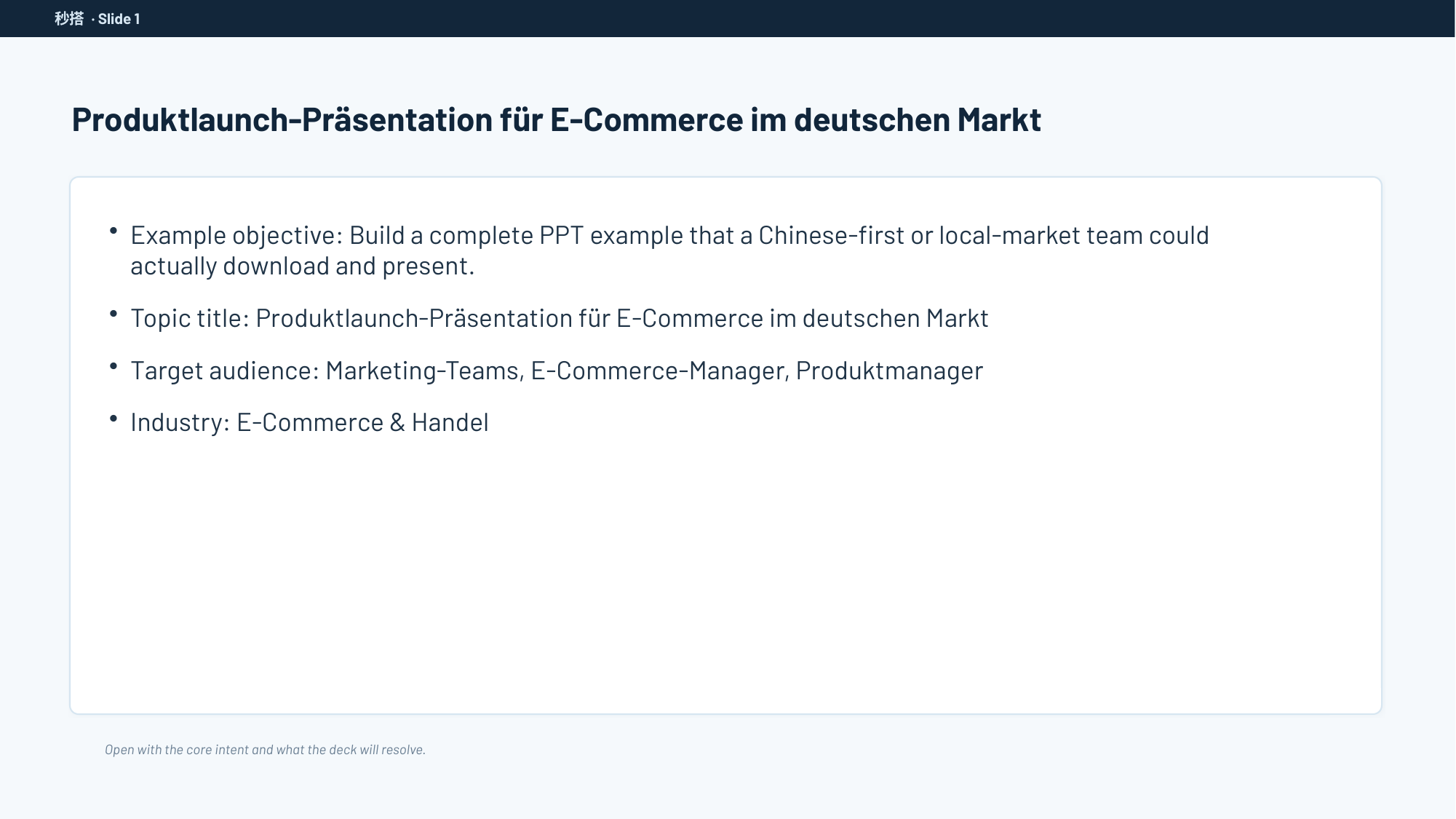

秒搭 · Slide 1
Produktlaunch-Präsentation für E-Commerce im deutschen Markt

Example objective: Build a complete PPT example that a Chinese-first or local-market team could actually download and present.
Topic title: Produktlaunch-Präsentation für E-Commerce im deutschen Markt
Target audience: Marketing-Teams, E-Commerce-Manager, Produktmanager
Industry: E-Commerce & Handel
Open with the core intent and what the deck will resolve.